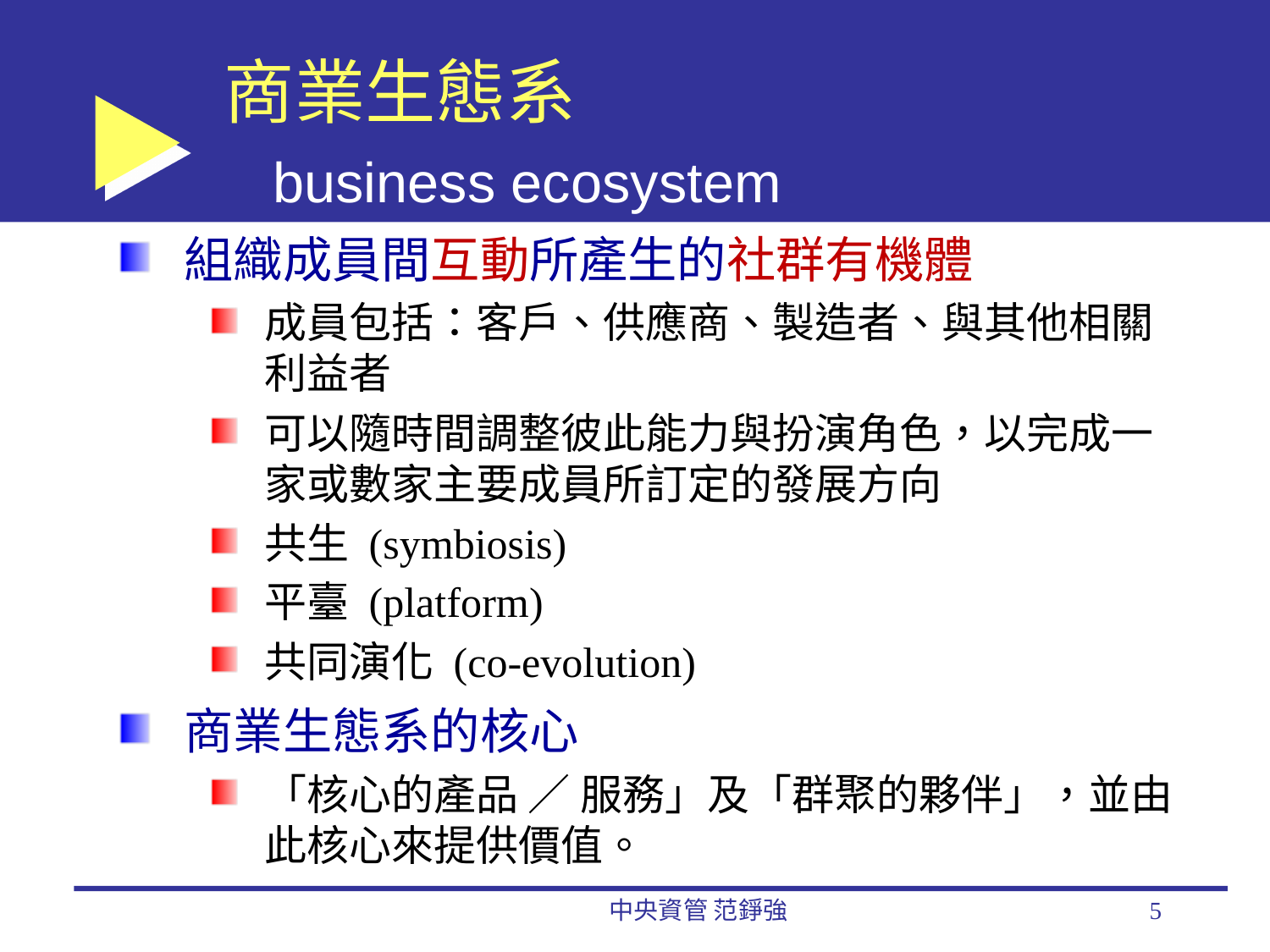

# 商業生態系 business ecosystem
組織成員間互動所產生的社群有機體
成員包括：客戶、供應商、製造者、與其他相關利益者
可以隨時間調整彼此能力與扮演角色，以完成一家或數家主要成員所訂定的發展方向
共生 (symbiosis)
平臺 (platform)
共同演化 (co-evolution)
商業生態系的核心
「核心的產品 ∕ 服務」及「群聚的夥伴」，並由此核心來提供價值。
中央資管 范錚強
5